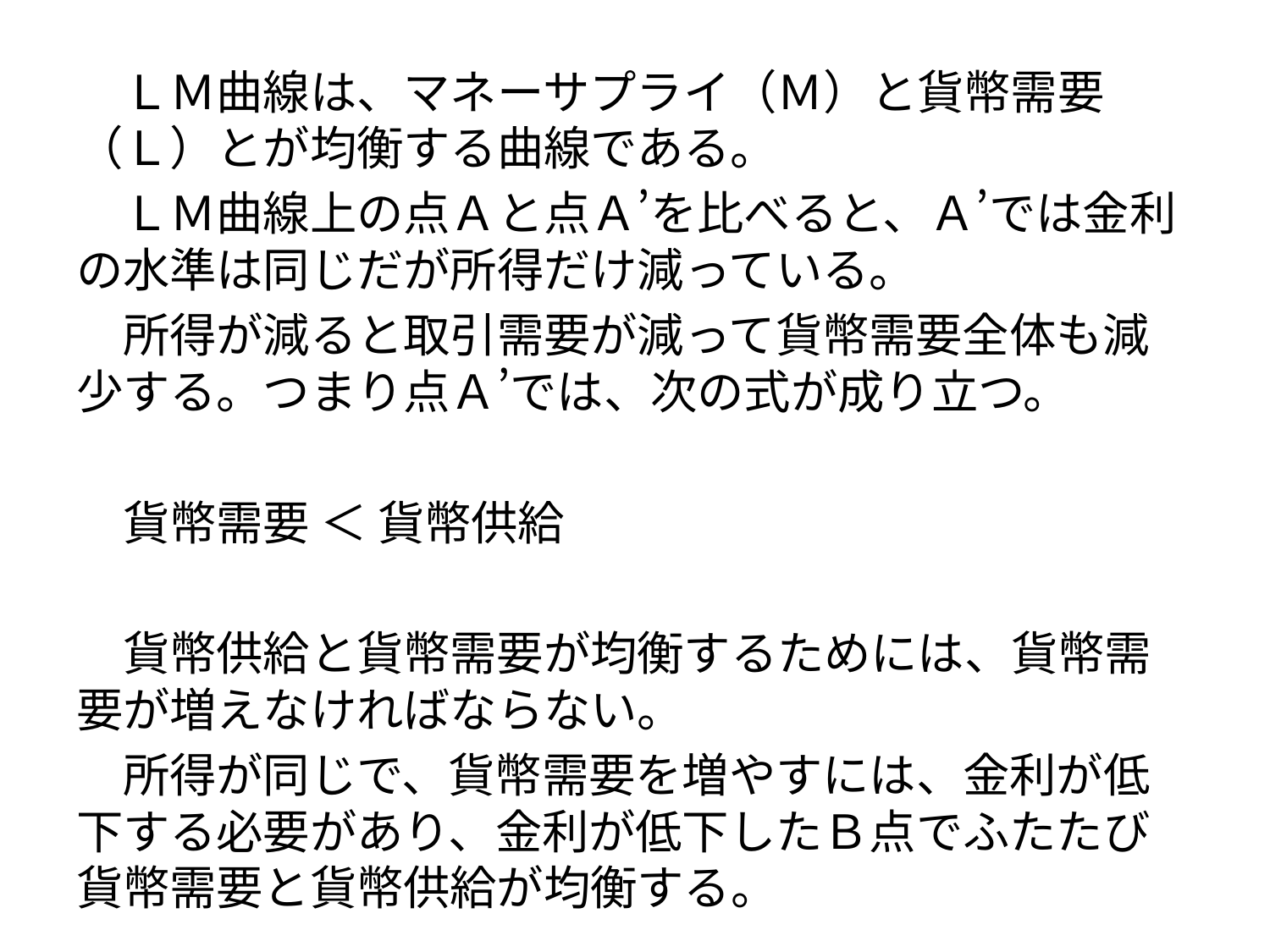

ＬＭ曲線は、マネーサプライ（Ｍ）と貨幣需要（Ｌ）とが均衡する曲線である。
　ＬＭ曲線上の点Ａと点Ａ’を比べると、Ａ’では金利の水準は同じだが所得だけ減っている。
　所得が減ると取引需要が減って貨幣需要全体も減少する。つまり点Ａ’では、次の式が成り立つ。

　貨幣需要 ＜ 貨幣供給

　貨幣供給と貨幣需要が均衡するためには、貨幣需要が増えなければならない。
　所得が同じで、貨幣需要を増やすには、金利が低下する必要があり、金利が低下したＢ点でふたたび貨幣需要と貨幣供給が均衡する。